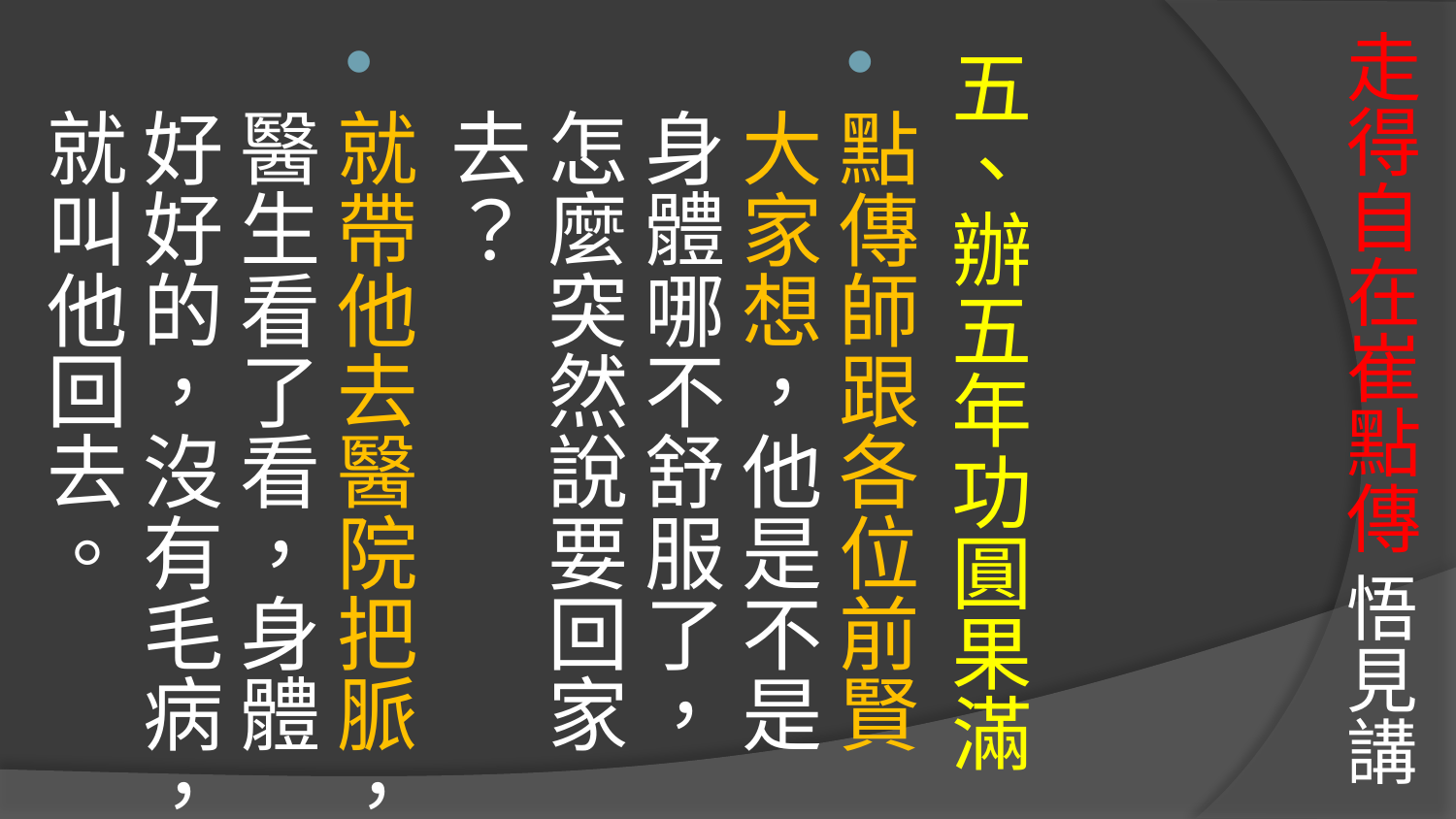

# 走得自在崔點傳 悟見講
五、辦五年功圓果滿
點傳師跟各位前賢大家想，他是不是身體哪不舒服了，怎麼突然說要回家去？
就帶他去醫院把脈，醫生看了看，身體好好的，沒有毛病，就叫他回去。